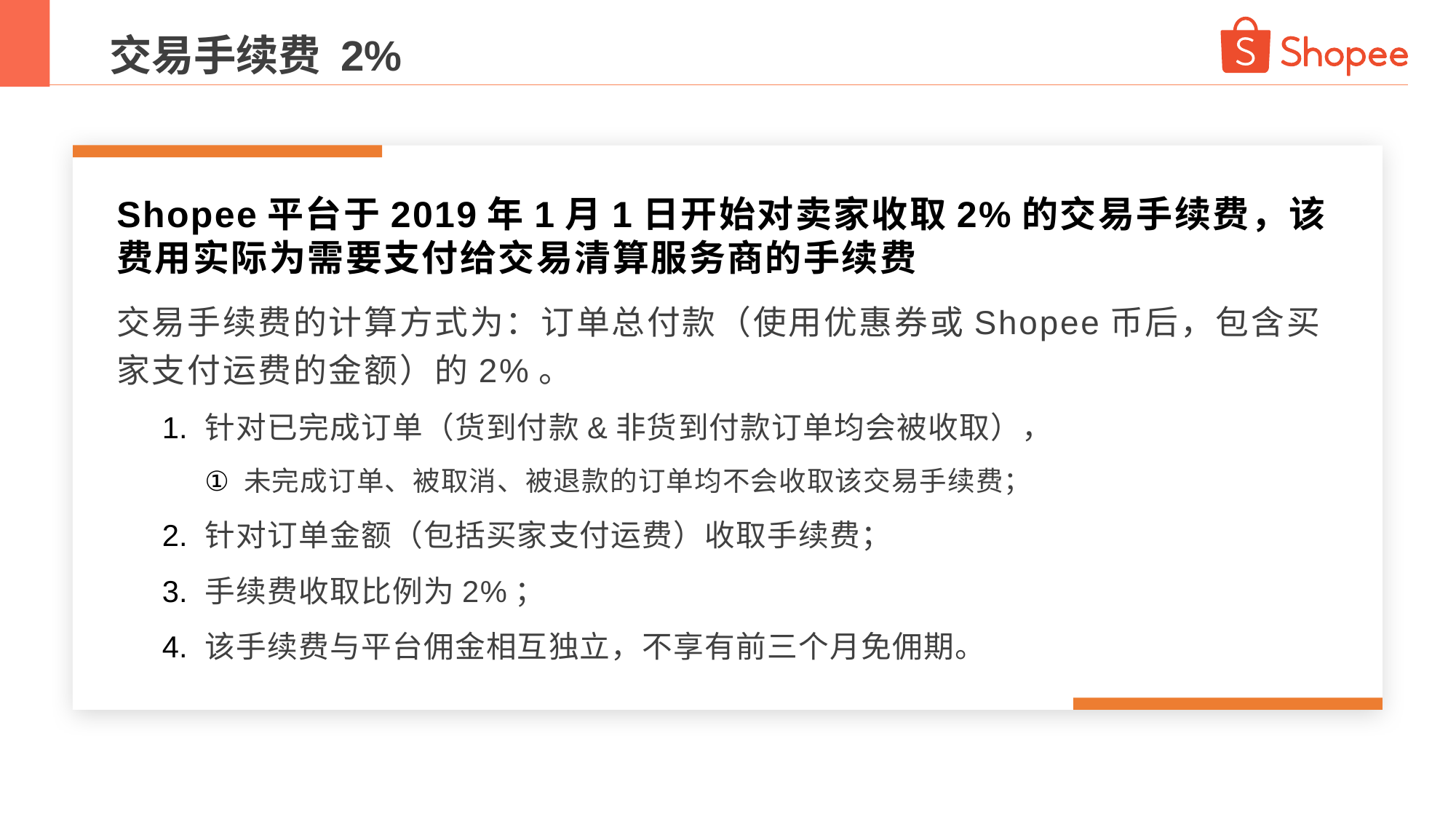

交易手续费 2%

Shopee平台于2019年1月1日开始对卖家收取2%的交易手续费，该费用实际为需要支付给交易清算服务商的手续费
交易手续费的计算方式为：订单总付款（使用优惠券或Shopee币后，包含买家支付运费的金额）的2%。
针对已完成订单（货到付款&非货到付款订单均会被收取），
未完成订单、被取消、被退款的订单均不会收取该交易手续费；
针对订单金额（包括买家支付运费）收取手续费；
手续费收取比例为2%；
该手续费与平台佣金相互独立，不享有前三个月免佣期。